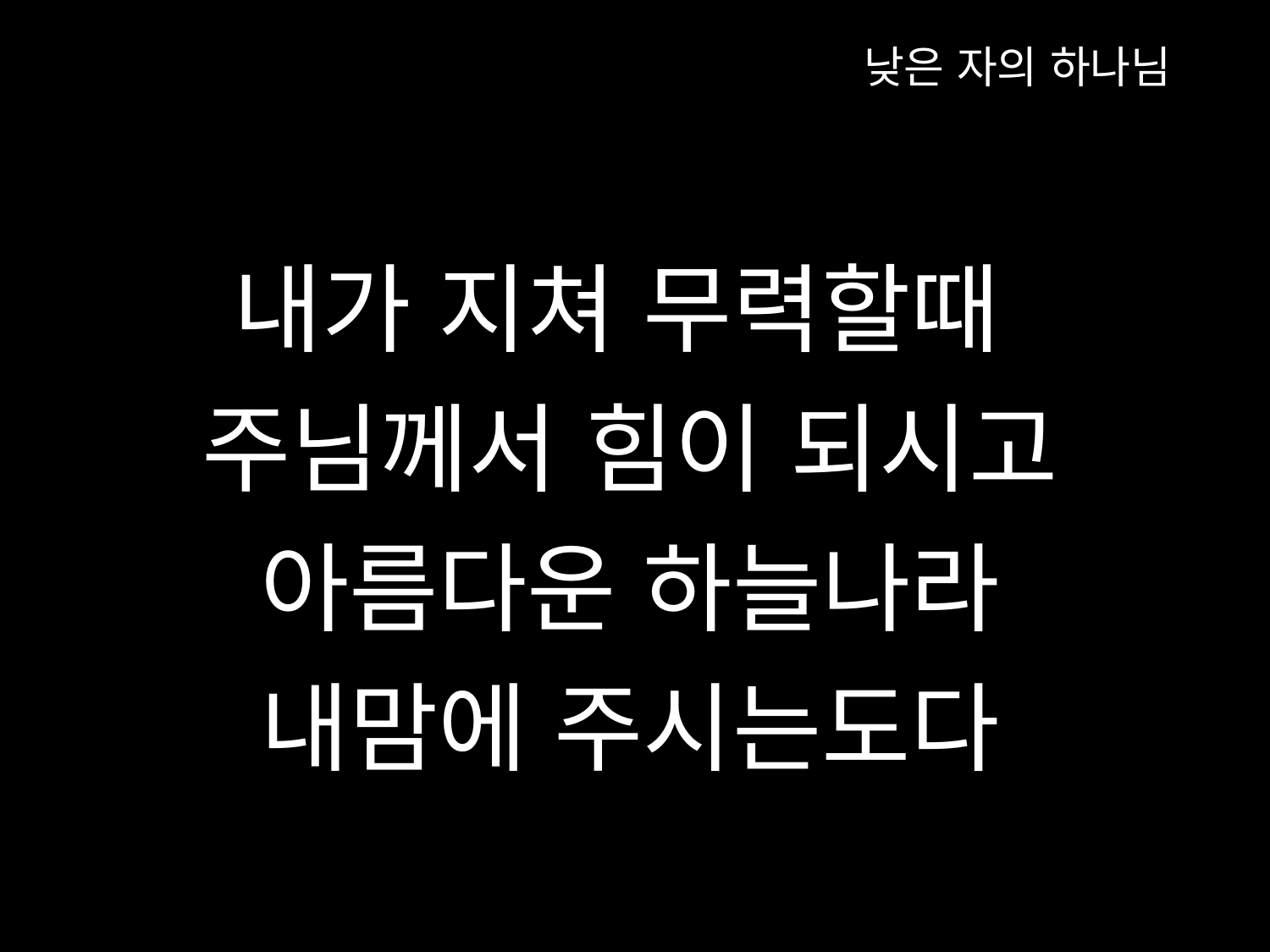

낮은 자의 하나님
내가 지쳐 무력할때
주님께서 힘이 되시고
아름다운 하늘나라
내맘에 주시는도다